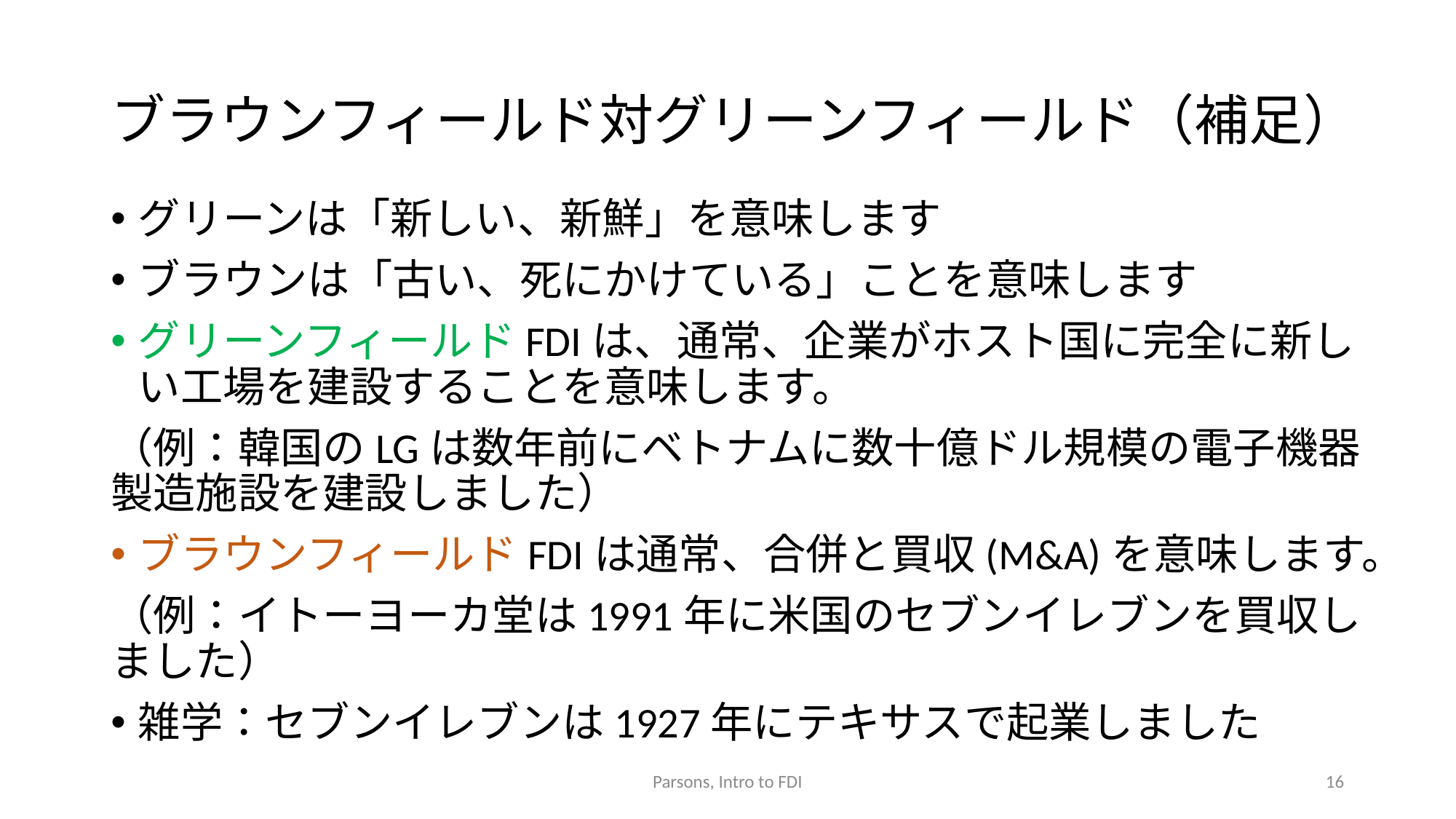

# ブラウンフィールド対グリーンフィールド（補足）
グリーンは「新しい、新鮮」を意味します
ブラウンは「古い、死にかけている」ことを意味します
グリーンフィールドFDIは、通常、企業がホスト国に完全に新しい工場を建設することを意味します。
（例：韓国のLGは数年前にベトナムに数十億ドル規模の電子機器製造施設を建設しました）
ブラウンフィールドFDIは通常、合併と買収(M&A)を意味します。
（例：イトーヨーカ堂は1991年に米国のセブンイレブンを買収しました）
雑学：セブンイレブンは1927年にテキサスで起業しました

Parsons, Intro to FDI
16